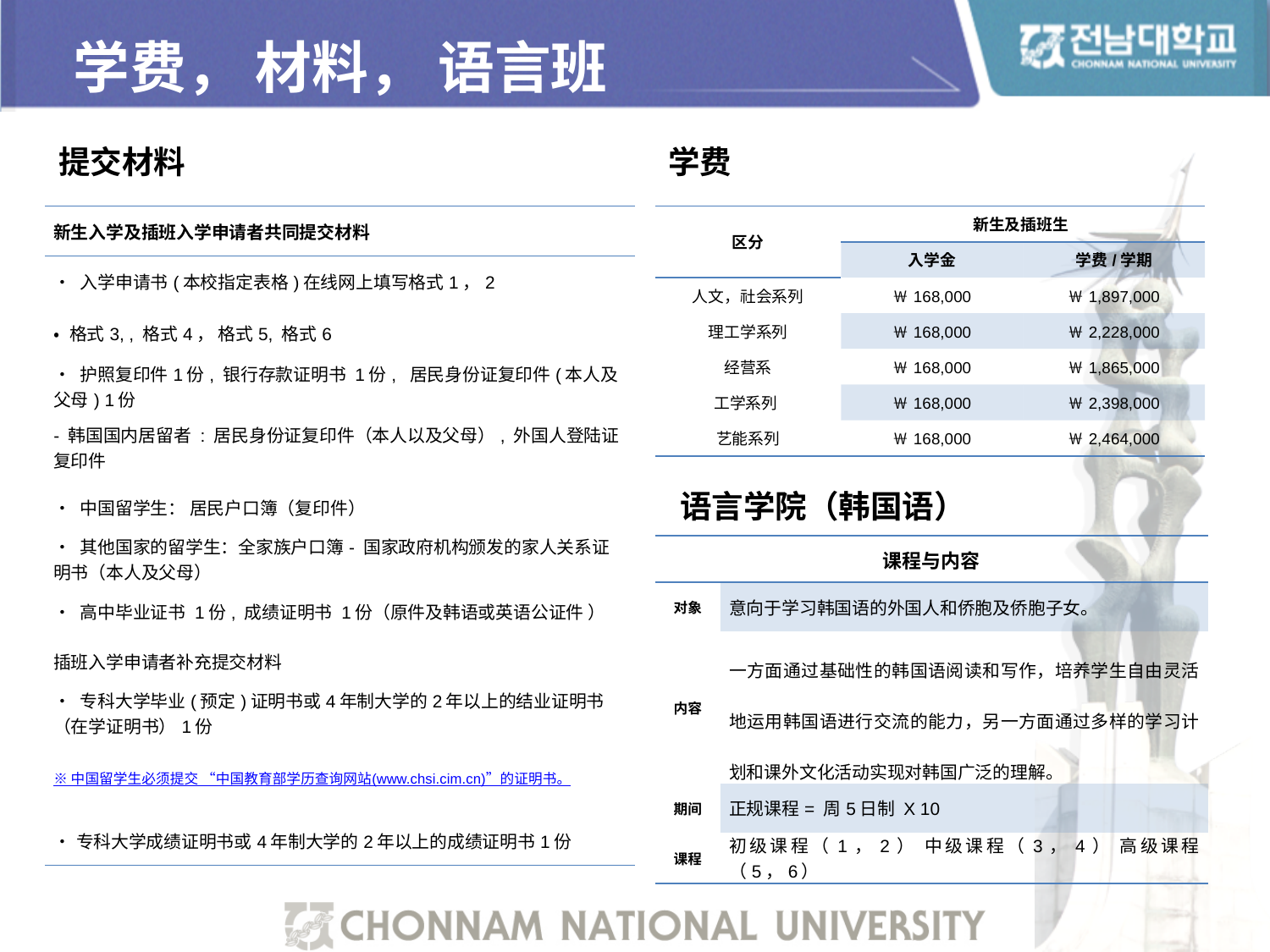

学费， 材料， 语言班
提交材料
学费
| 新生入学及插班入学申请者共同提交材料 |
| --- |
| • 入学申请书(本校指定表格)在线网上填写格式1，2 |
| • 格式3, , 格式4， 格式5, 格式6 |
| • 护照复印件1份, 银行存款证明书 1份, 居民身份证复印件(本人及父母) 1份 |
| - 韩国国内居留者 : 居民身份证复印件（本人以及父母）, 外国人登陆证复印件 |
| • 中国留学生： 居民户口簿（复印件） |
| • 其他国家的留学生：全家族户口簿- 国家政府机构颁发的家人关系证明书（本人及父母） |
| • 高中毕业证书 1份, 成绩证明书 1份（原件及韩语或英语公证件 ） |
| 插班入学申请者补充提交材料 |
| • 专科大学毕业(预定)证明书或4年制大学的2年以上的结业证明书（在学证明书）1份 |
| ※ 中国留学生必须提交 “中国教育部学历查询网站(www.chsi.cim.cn)”的证明书。 |
| •专科大学成绩证明书或4年制大学的2年以上的成绩证明书1份 |
| 区分 | 新生及插班生 |  |
| --- | --- | --- |
|  | 入学金 | 学费/学期 |
| 人文，社会系列 | ￦168,000 | ￦1,897,000 |
| 理工学系列 | ￦168,000 | ￦2,228,000 |
| 经营系 | ￦168,000 | ￦1,865,000 |
| 工学系列 | ￦168,000 | ￦2,398,000 |
| 艺能系列 | ￦168,000 | ￦2,464,000 |
语言学院（韩国语）
| 课程与内容 |  |
| --- | --- |
| 对象 | 意向于学习韩国语的外国人和侨胞及侨胞子女。 |
| 内容 | 一方面通过基础性的韩国语阅读和写作，培养学生自由灵活地运用韩国语进行交流的能力，另一方面通过多样的学习计划和课外文化活动实现对韩国广泛的理解。 |
| 期间 | 正规课程= 周5日制 X 10 |
| 课程 | 初级课程（1，2） 中级课程（3，4） 高级课程（5，6） |